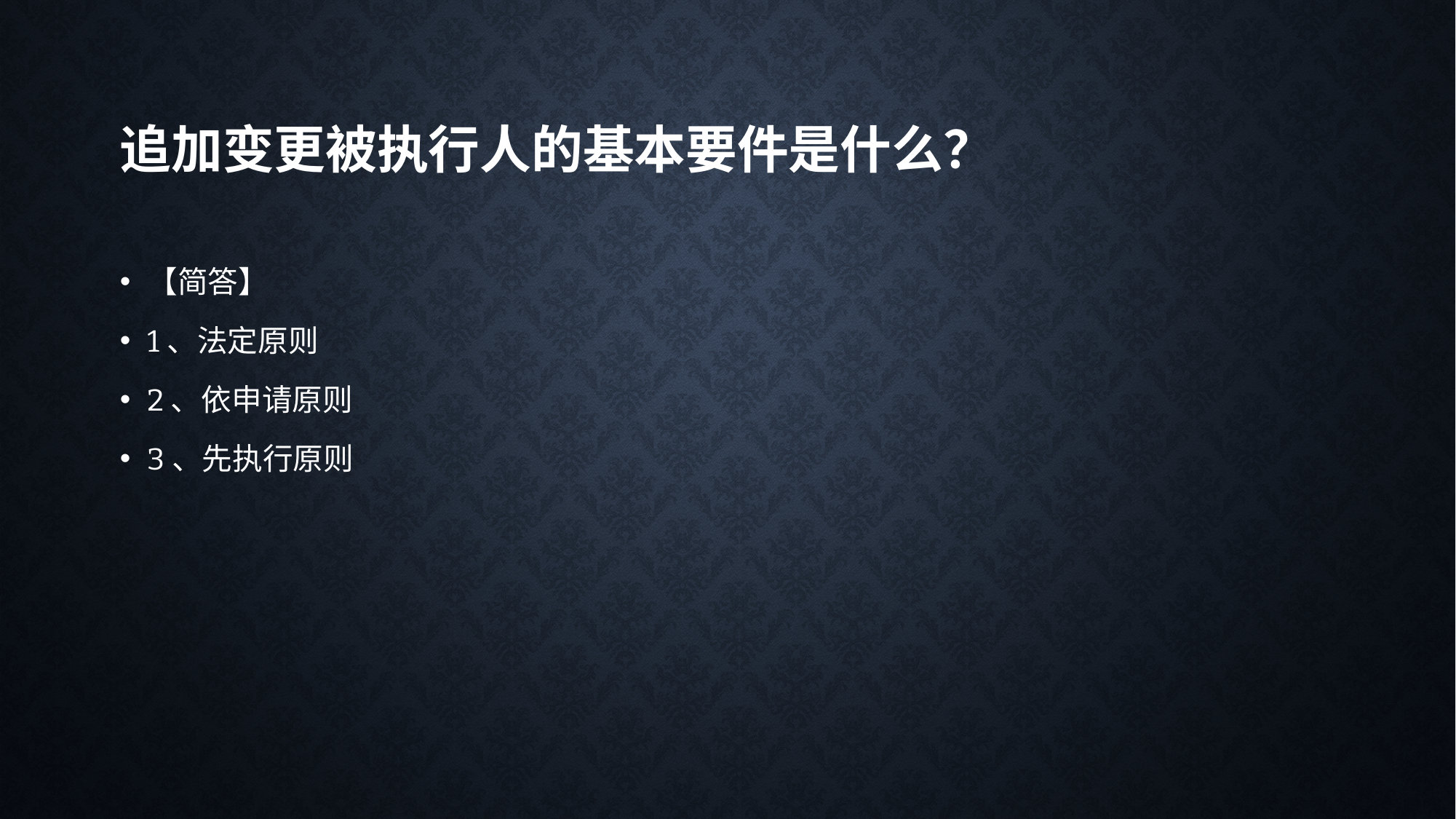

# 追加变更被执行人的基本要件是什么？
【简答】
1、法定原则
2、依申请原则
3、先执行原则